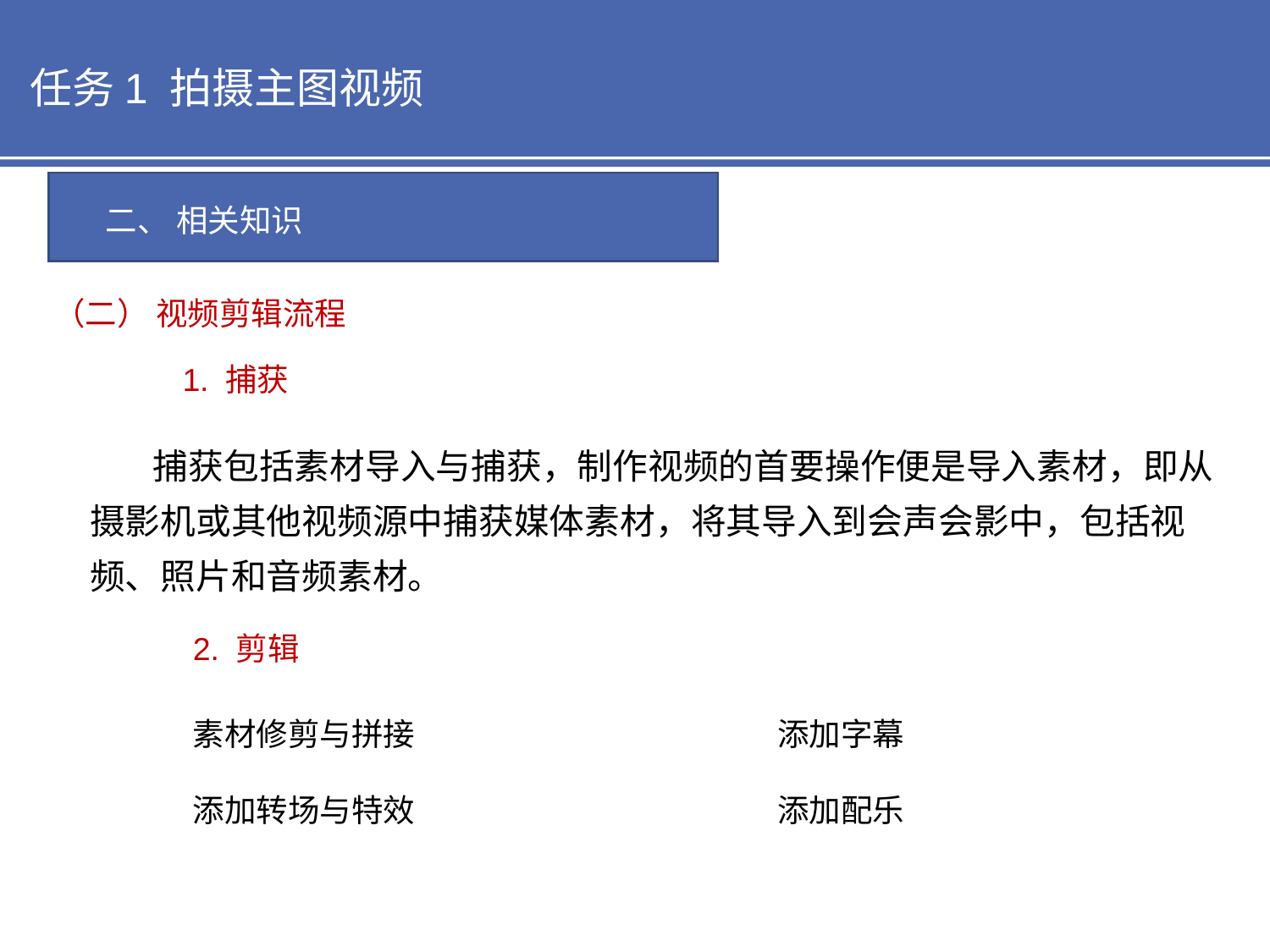

任务1 拍摄主图视频

二、 相关知识
（二） 视频剪辑流程

  1. 捕获
       捕获包括素材导入与捕获，制作视频的首要操作便是导入素材，即从摄影机或其他视频源中捕获媒体素材，将其导入到会声会影中，包括视频、照片和音频素材。
2. 剪辑
素材修剪与拼接
添加转场与特效
添加字幕
添加配乐